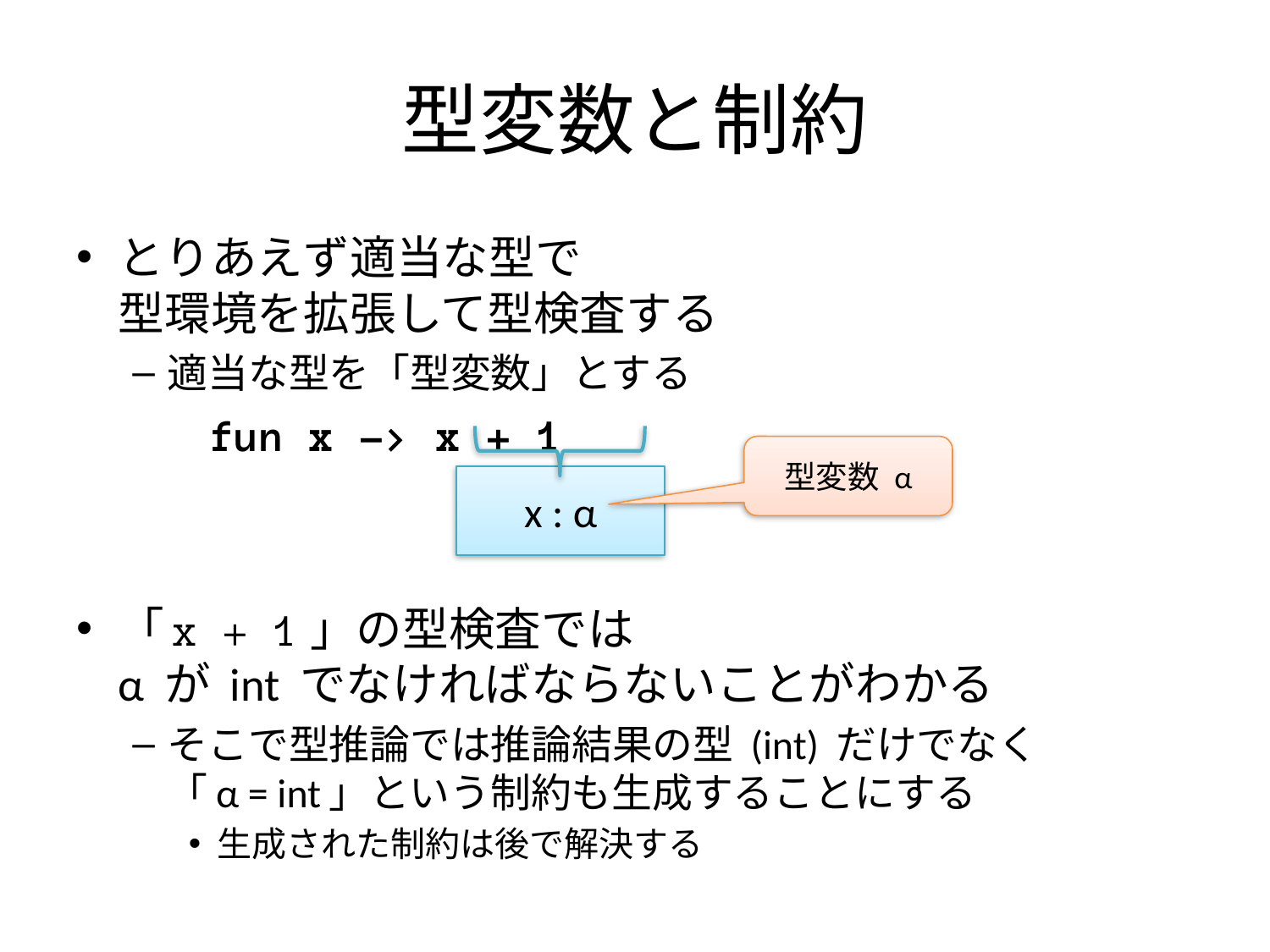

# 型変数と制約
とりあえず適当な型で
型環境を拡張して型検査する
適当な型を「型変数」とする
fun x -> x + 1

「x + 1」の型検査では
α が int でなければならないことがわかる
そこで型推論では推論結果の型 (int) だけでなく
「α = int」という制約も生成することにする
生成された制約は後で解決する

型変数 α
x : α